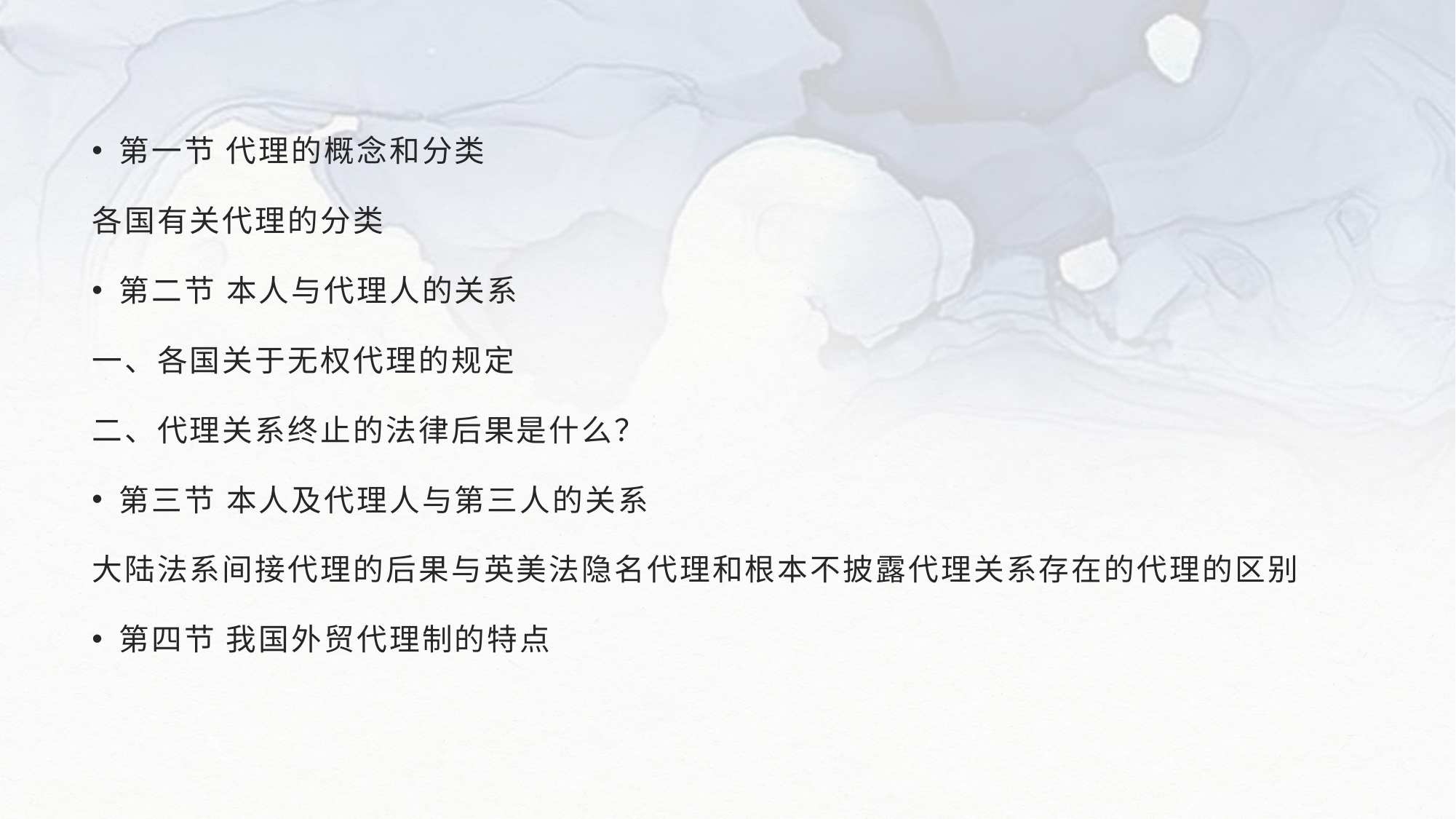

#
第一节 代理的概念和分类
各国有关代理的分类
第二节 本人与代理人的关系
一、各国关于无权代理的规定
二、代理关系终止的法律后果是什么？
第三节 本人及代理人与第三人的关系
大陆法系间接代理的后果与英美法隐名代理和根本不披露代理关系存在的代理的区别
第四节 我国外贸代理制的特点